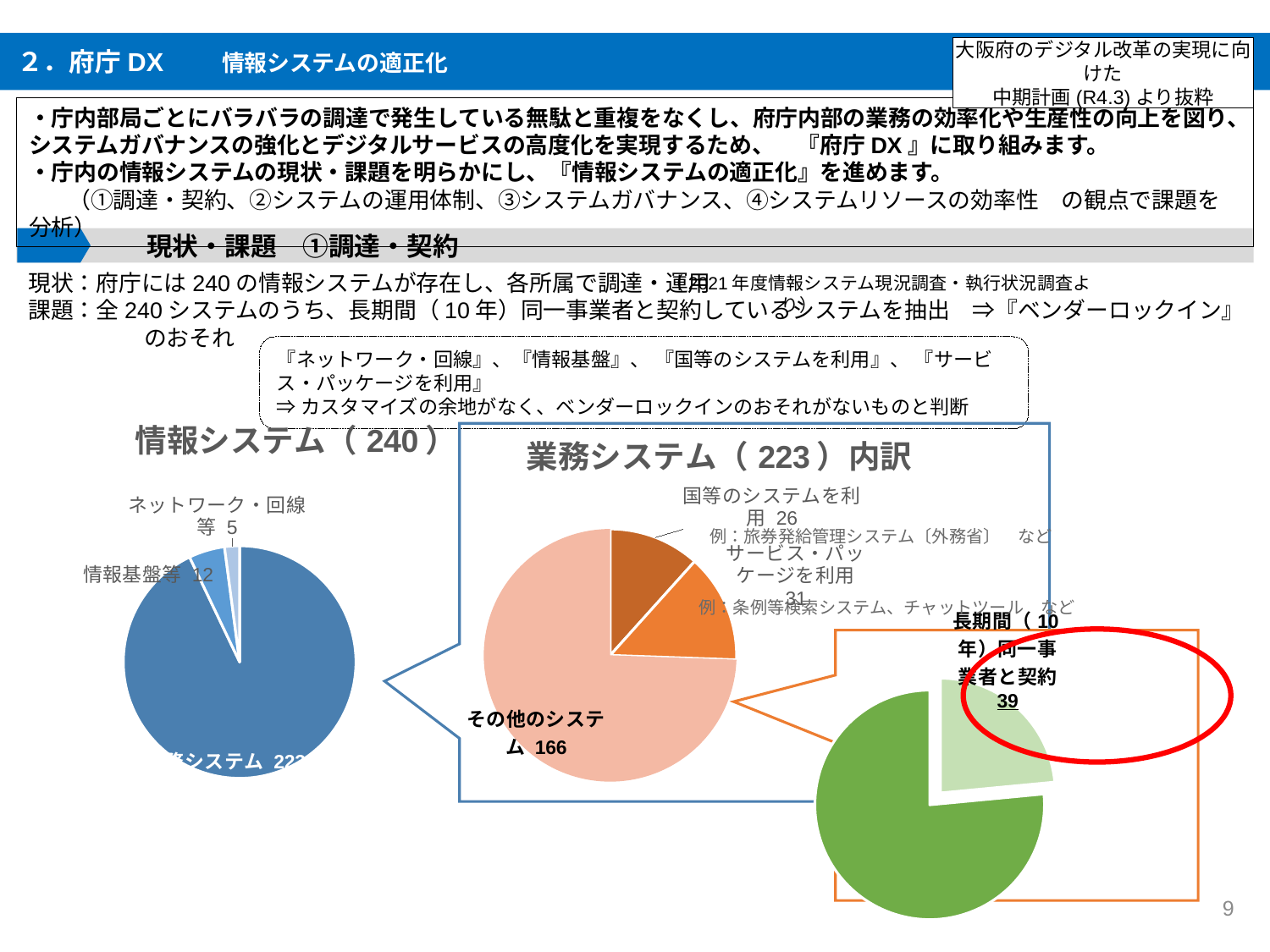

２．府庁DX　　情報システムの適正化
大阪府のデジタル改革の実現に向けた
中期計画(R4.3)より抜粋
・庁内部局ごとにバラバラの調達で発生している無駄と重複をなくし、府庁内部の業務の効率化や生産性の向上を図り、システムガバナンスの強化とデジタルサービスの高度化を実現するため、　『府庁DX』に取り組みます。
・庁内の情報システムの現状・課題を明らかにし、『情報システムの適正化』を進めます。
　　（①調達・契約、②システムの運用体制、③システムガバナンス、④システムリソースの効率性　の観点で課題を分析）

　　　　　現状・課題　①調達・契約
現状：府庁には240の情報システムが存在し、各所属で調達・運用
課題：全240システムのうち、長期間（10年）同一事業者と契約しているシステムを抽出　⇒『ベンダーロックイン』のおそれ
（2021年度情報システム現況調査・執行状況調査より）
『ネットワーク・回線』、『情報基盤』、 『国等のシステムを利用』、 『サービス・パッケージを利用』
⇒カスタマイズの余地がなく、ベンダーロックインのおそれがないものと判断

### Chart: 情報システム（240）

| Category | システム数 |
|---|---|
| 業務システム | 223.0 |
| 情報基盤等 | 12.0 |
| ネットワーク・回線等 | 5.0 |

### Chart: 業務システム（223）内訳

| Category | システム数 |
|---|---|
| 国等のシステムを利用 | 26.0 |
| サービス・パッケージを利用 | 31.0 |
| その他のシステム | 166.0 |
例：旅券発給管理システム〔外務省〕　など
例：条例等検索システム、チャットツール　など

### Chart

| Category | システム数 |
|---|---|
| 長期間（10年）同一事業者と契約 | 39.0 |
| それ以外 | 127.0 |

9